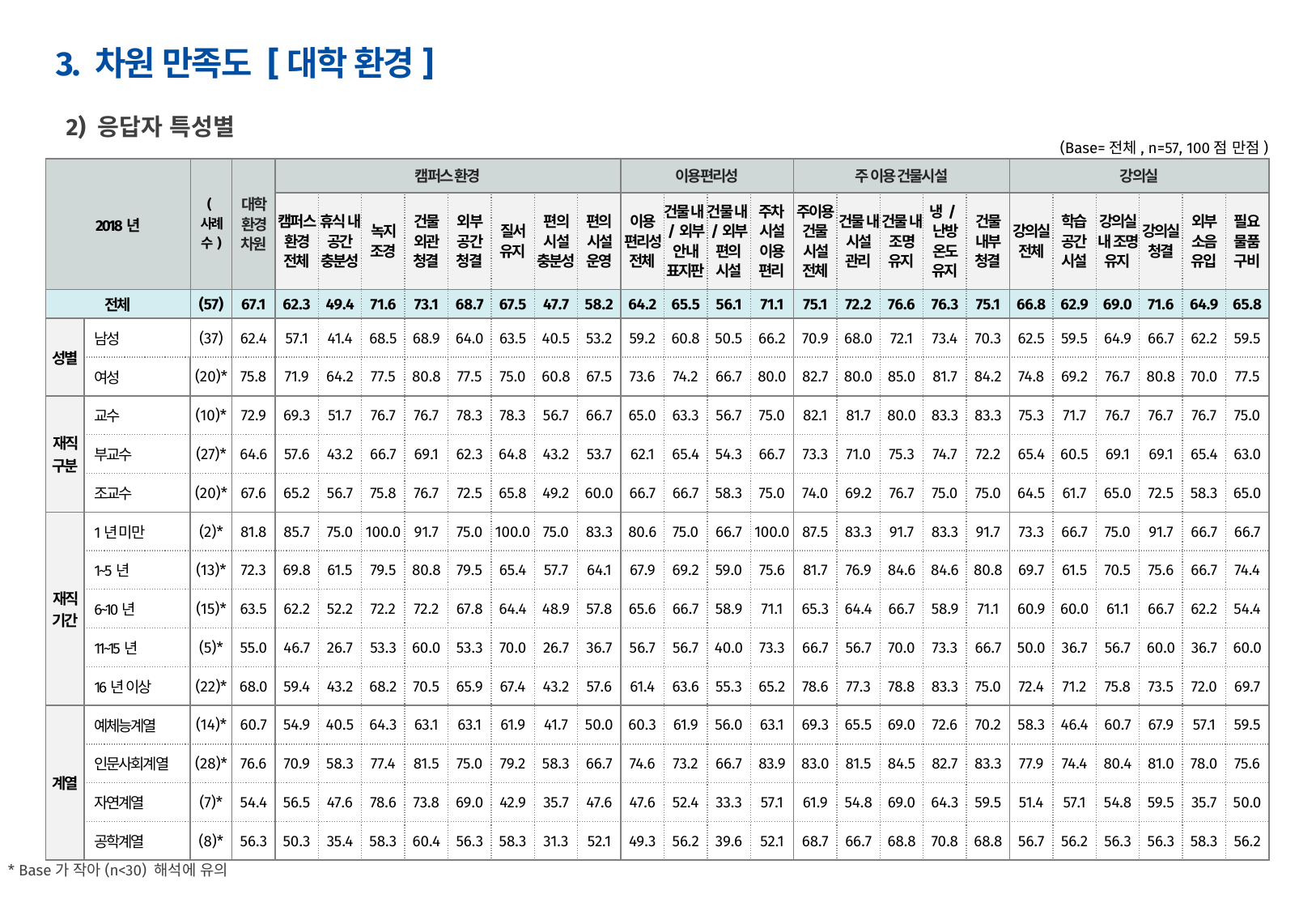

# 3. 차원 만족도 [대학 환경]
2) 응답자 특성별
(Base=전체, n=57, 100점 만점)
| 2018년 |  | (사례수) | 대학 환경 차원 | 캠퍼스 환경 |  |  |  |  |  |  |  | 이용편리성 |  |  |  | 주 이용 건물시설 |  |  |  |  | 강의실 |  |  |  |  |  |
| --- | --- | --- | --- | --- | --- | --- | --- | --- | --- | --- | --- | --- | --- | --- | --- | --- | --- | --- | --- | --- | --- | --- | --- | --- | --- | --- |
|  |  |  |  | 캠퍼스 환경 전체 | 휴식 내 공간 충분성 | 녹지 조경 | 건물 외관 청결 | 외부 공간 청결 | 질서 유지 | 편의 시설 충분성 | 편의 시설 운영 | 이용 편리성 전체 | 건물 내/외부 안내 표지판 | 건물 내/외부 편의 시설 | 주차 시설 이용 편리 | 주이용 건물 시설 전체 | 건물 내 시설 관리 | 건물 내 조명 유지 | 냉/난방 온도 유지 | 건물 내부 청결 | 강의실 전체 | 학습 공간 시설 | 강의실 내 조명 유지 | 강의실 청결 | 외부 소음 유입 | 필요 물품 구비 |
| 전체 |  | (57) | 67.1 | 62.3 | 49.4 | 71.6 | 73.1 | 68.7 | 67.5 | 47.7 | 58.2 | 64.2 | 65.5 | 56.1 | 71.1 | 75.1 | 72.2 | 76.6 | 76.3 | 75.1 | 66.8 | 62.9 | 69.0 | 71.6 | 64.9 | 65.8 |
| 성별 | 남성 | (37) | 62.4 | 57.1 | 41.4 | 68.5 | 68.9 | 64.0 | 63.5 | 40.5 | 53.2 | 59.2 | 60.8 | 50.5 | 66.2 | 70.9 | 68.0 | 72.1 | 73.4 | 70.3 | 62.5 | 59.5 | 64.9 | 66.7 | 62.2 | 59.5 |
|  | 여성 | (20)\* | 75.8 | 71.9 | 64.2 | 77.5 | 80.8 | 77.5 | 75.0 | 60.8 | 67.5 | 73.6 | 74.2 | 66.7 | 80.0 | 82.7 | 80.0 | 85.0 | 81.7 | 84.2 | 74.8 | 69.2 | 76.7 | 80.8 | 70.0 | 77.5 |
| 재직 구분 | 교수 | (10)\* | 72.9 | 69.3 | 51.7 | 76.7 | 76.7 | 78.3 | 78.3 | 56.7 | 66.7 | 65.0 | 63.3 | 56.7 | 75.0 | 82.1 | 81.7 | 80.0 | 83.3 | 83.3 | 75.3 | 71.7 | 76.7 | 76.7 | 76.7 | 75.0 |
|  | 부교수 | (27)\* | 64.6 | 57.6 | 43.2 | 66.7 | 69.1 | 62.3 | 64.8 | 43.2 | 53.7 | 62.1 | 65.4 | 54.3 | 66.7 | 73.3 | 71.0 | 75.3 | 74.7 | 72.2 | 65.4 | 60.5 | 69.1 | 69.1 | 65.4 | 63.0 |
|  | 조교수 | (20)\* | 67.6 | 65.2 | 56.7 | 75.8 | 76.7 | 72.5 | 65.8 | 49.2 | 60.0 | 66.7 | 66.7 | 58.3 | 75.0 | 74.0 | 69.2 | 76.7 | 75.0 | 75.0 | 64.5 | 61.7 | 65.0 | 72.5 | 58.3 | 65.0 |
| 재직 기간 | 1년 미만 | (2)\* | 81.8 | 85.7 | 75.0 | 100.0 | 91.7 | 75.0 | 100.0 | 75.0 | 83.3 | 80.6 | 75.0 | 66.7 | 100.0 | 87.5 | 83.3 | 91.7 | 83.3 | 91.7 | 73.3 | 66.7 | 75.0 | 91.7 | 66.7 | 66.7 |
|  | 1~5년 | (13)\* | 72.3 | 69.8 | 61.5 | 79.5 | 80.8 | 79.5 | 65.4 | 57.7 | 64.1 | 67.9 | 69.2 | 59.0 | 75.6 | 81.7 | 76.9 | 84.6 | 84.6 | 80.8 | 69.7 | 61.5 | 70.5 | 75.6 | 66.7 | 74.4 |
|  | 6~10년 | (15)\* | 63.5 | 62.2 | 52.2 | 72.2 | 72.2 | 67.8 | 64.4 | 48.9 | 57.8 | 65.6 | 66.7 | 58.9 | 71.1 | 65.3 | 64.4 | 66.7 | 58.9 | 71.1 | 60.9 | 60.0 | 61.1 | 66.7 | 62.2 | 54.4 |
|  | 11~15년 | (5)\* | 55.0 | 46.7 | 26.7 | 53.3 | 60.0 | 53.3 | 70.0 | 26.7 | 36.7 | 56.7 | 56.7 | 40.0 | 73.3 | 66.7 | 56.7 | 70.0 | 73.3 | 66.7 | 50.0 | 36.7 | 56.7 | 60.0 | 36.7 | 60.0 |
|  | 16년 이상 | (22)\* | 68.0 | 59.4 | 43.2 | 68.2 | 70.5 | 65.9 | 67.4 | 43.2 | 57.6 | 61.4 | 63.6 | 55.3 | 65.2 | 78.6 | 77.3 | 78.8 | 83.3 | 75.0 | 72.4 | 71.2 | 75.8 | 73.5 | 72.0 | 69.7 |
| 계열 | 예체능계열 | (14)\* | 60.7 | 54.9 | 40.5 | 64.3 | 63.1 | 63.1 | 61.9 | 41.7 | 50.0 | 60.3 | 61.9 | 56.0 | 63.1 | 69.3 | 65.5 | 69.0 | 72.6 | 70.2 | 58.3 | 46.4 | 60.7 | 67.9 | 57.1 | 59.5 |
|  | 인문사회계열 | (28)\* | 76.6 | 70.9 | 58.3 | 77.4 | 81.5 | 75.0 | 79.2 | 58.3 | 66.7 | 74.6 | 73.2 | 66.7 | 83.9 | 83.0 | 81.5 | 84.5 | 82.7 | 83.3 | 77.9 | 74.4 | 80.4 | 81.0 | 78.0 | 75.6 |
|  | 자연계열 | (7)\* | 54.4 | 56.5 | 47.6 | 78.6 | 73.8 | 69.0 | 42.9 | 35.7 | 47.6 | 47.6 | 52.4 | 33.3 | 57.1 | 61.9 | 54.8 | 69.0 | 64.3 | 59.5 | 51.4 | 57.1 | 54.8 | 59.5 | 35.7 | 50.0 |
|  | 공학계열 | (8)\* | 56.3 | 50.3 | 35.4 | 58.3 | 60.4 | 56.3 | 58.3 | 31.3 | 52.1 | 49.3 | 56.2 | 39.6 | 52.1 | 68.7 | 66.7 | 68.8 | 70.8 | 68.8 | 56.7 | 56.2 | 56.3 | 56.3 | 58.3 | 56.2 |
* Base가 작아(n<30) 해석에 유의